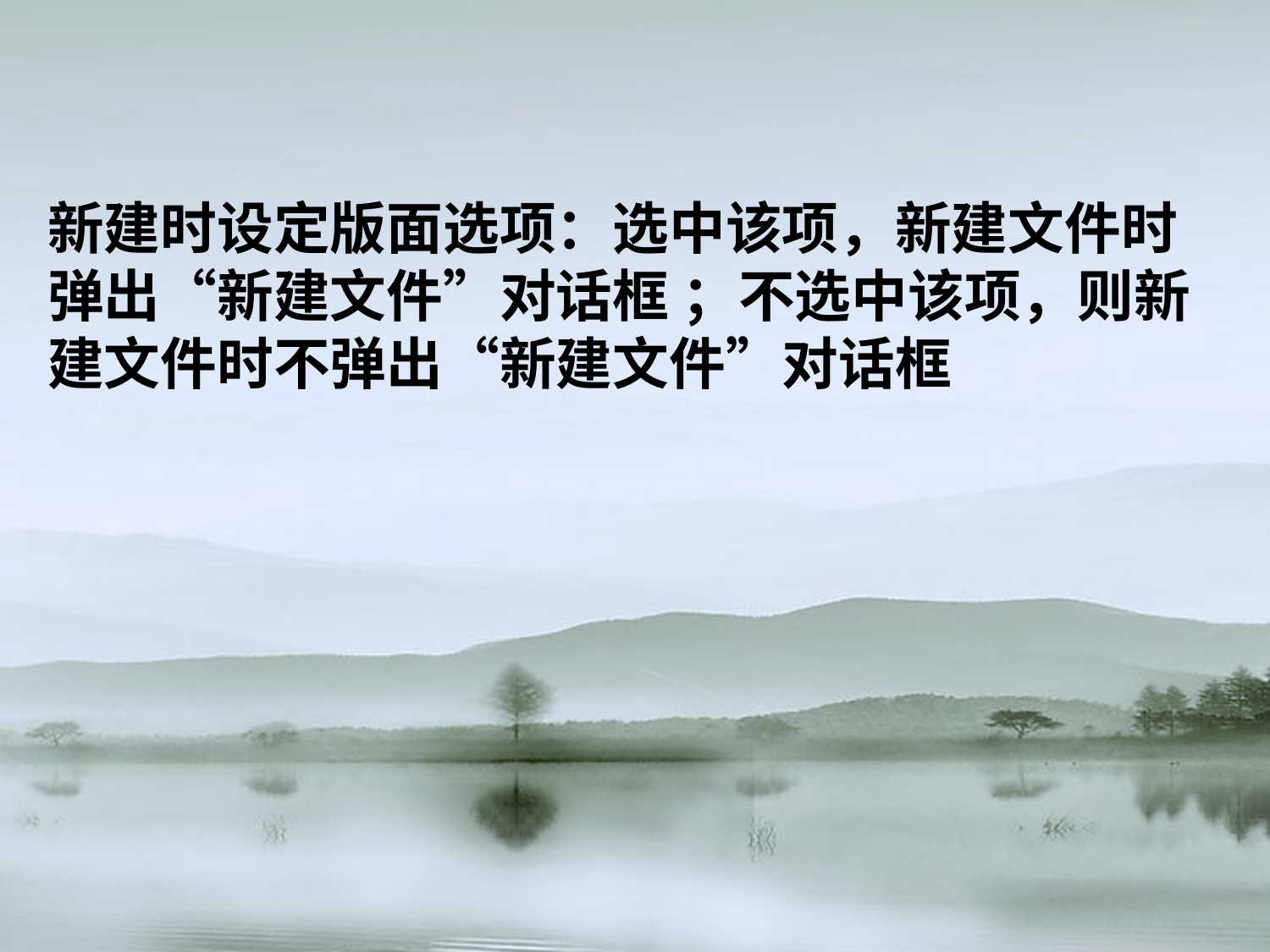

#
新建时设定版面选项：选中该项，新建文件时弹出“新建文件”对话框 ；不选中该项，则新建文件时不弹出“新建文件”对话框